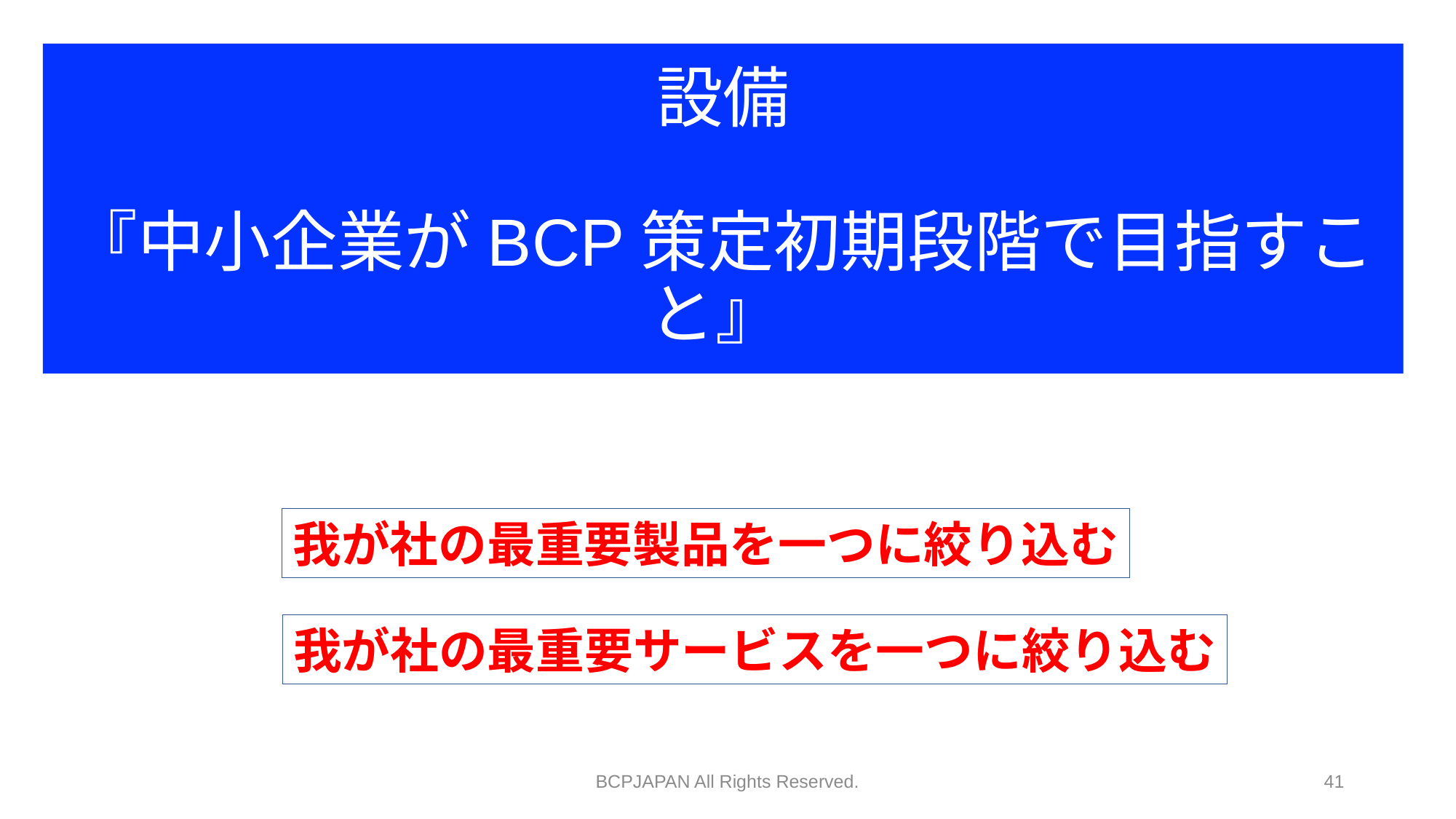

# 設備 『中小企業がBCP策定初期段階で目指すこと』
我が社の最重要製品を一つに絞り込む
我が社の最重要サービスを一つに絞り込む
BCPJAPAN All Rights Reserved.
41